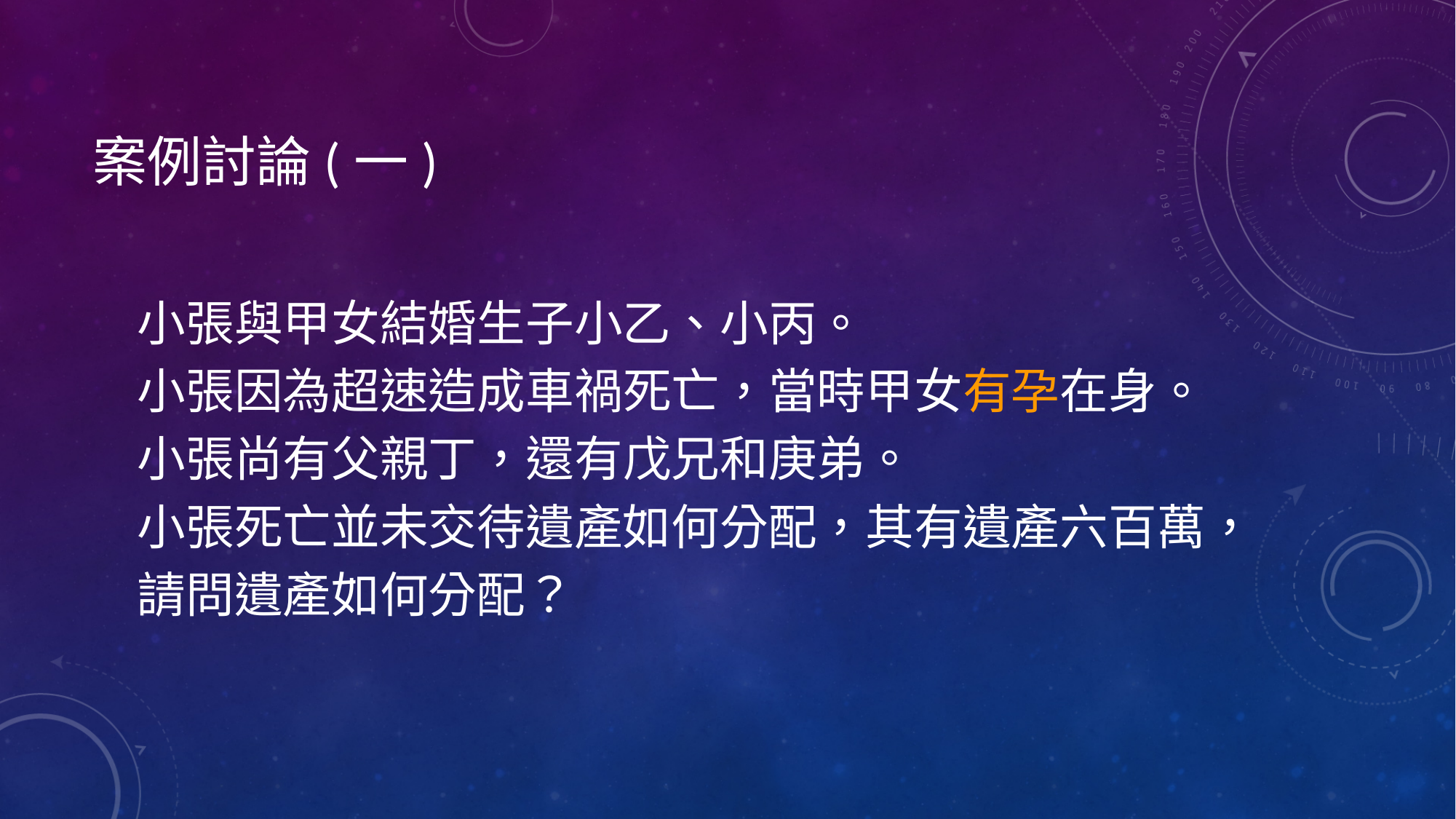

# 案例討論(一)
   小張與甲女結婚生子小乙、小丙。
   小張因為超速造成車禍死亡，當時甲女有孕在身。
   小張尚有父親丁，還有戊兄和庚弟。
   小張死亡並未交待遺產如何分配，其有遺產六百萬，
   請問遺產如何分配？